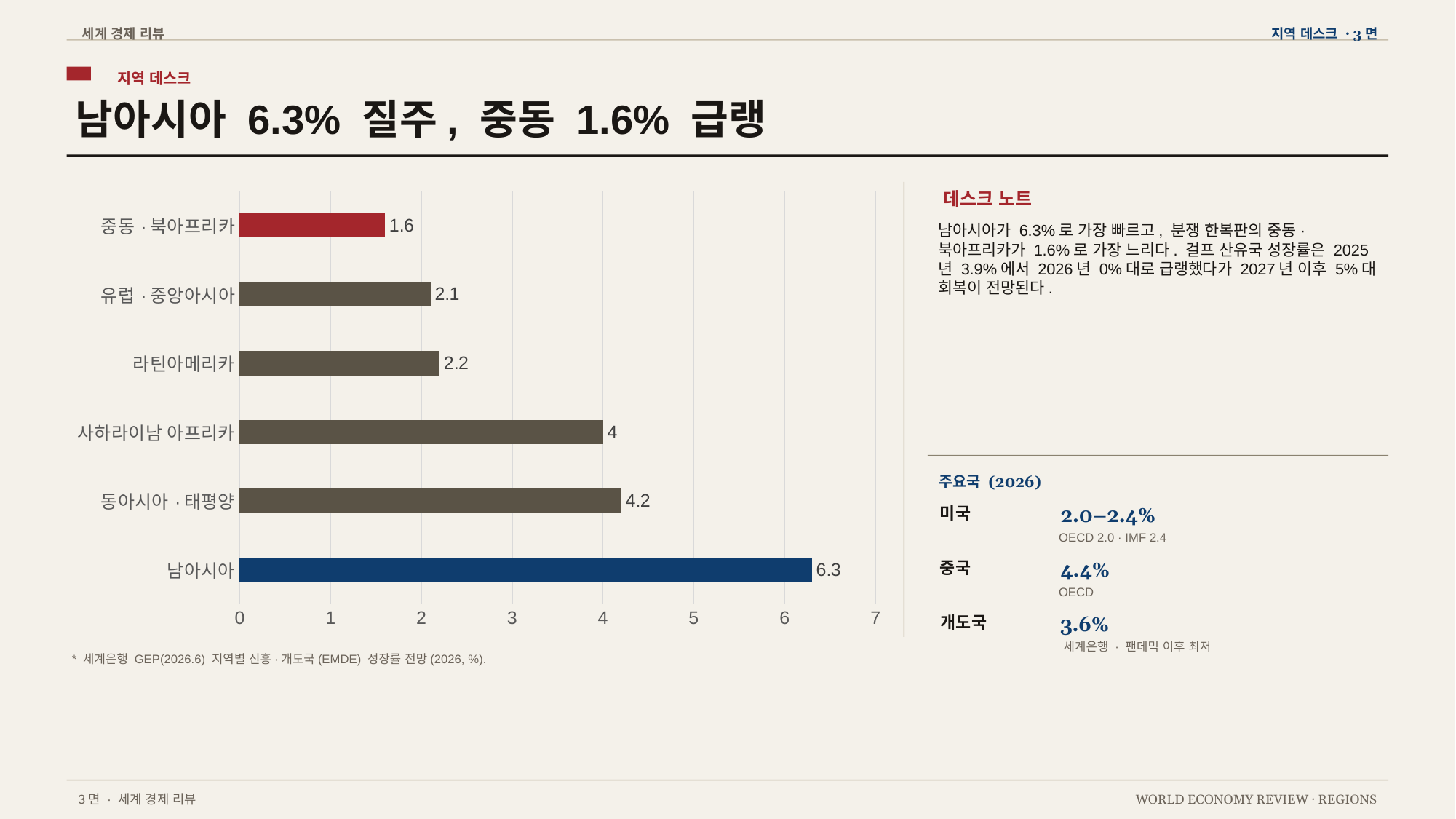

세계 경제 리뷰
지역 데스크 · 3면

지역 데스크

남아시아 6.3% 질주, 중동 1.6% 급랭

### Chart

| Category |  |
|---|---|
| 남아시아 | 6.3 |
| 동아시아·태평양 | 4.2 |
| 사하라이남 아프리카 | 4.0 |
| 라틴아메리카 | 2.2 |
| 유럽·중앙아시아 | 2.1 |
| 중동·북아프리카 | 1.6 |
데스크 노트
남아시아가 6.3%로 가장 빠르고, 분쟁 한복판의 중동·북아프리카가 1.6%로 가장 느리다. 걸프 산유국 성장률은 2025년 3.9%에서 2026년 0%대로 급랭했다가 2027년 이후 5%대 회복이 전망된다.

주요국 (2026)
미국
2.0–2.4%
OECD 2.0 · IMF 2.4
중국
4.4%
OECD
개도국
3.6%
세계은행 · 팬데믹 이후 최저
* 세계은행 GEP(2026.6) 지역별 신흥·개도국(EMDE) 성장률 전망(2026, %).

3면 · 세계 경제 리뷰
WORLD ECONOMY REVIEW · REGIONS